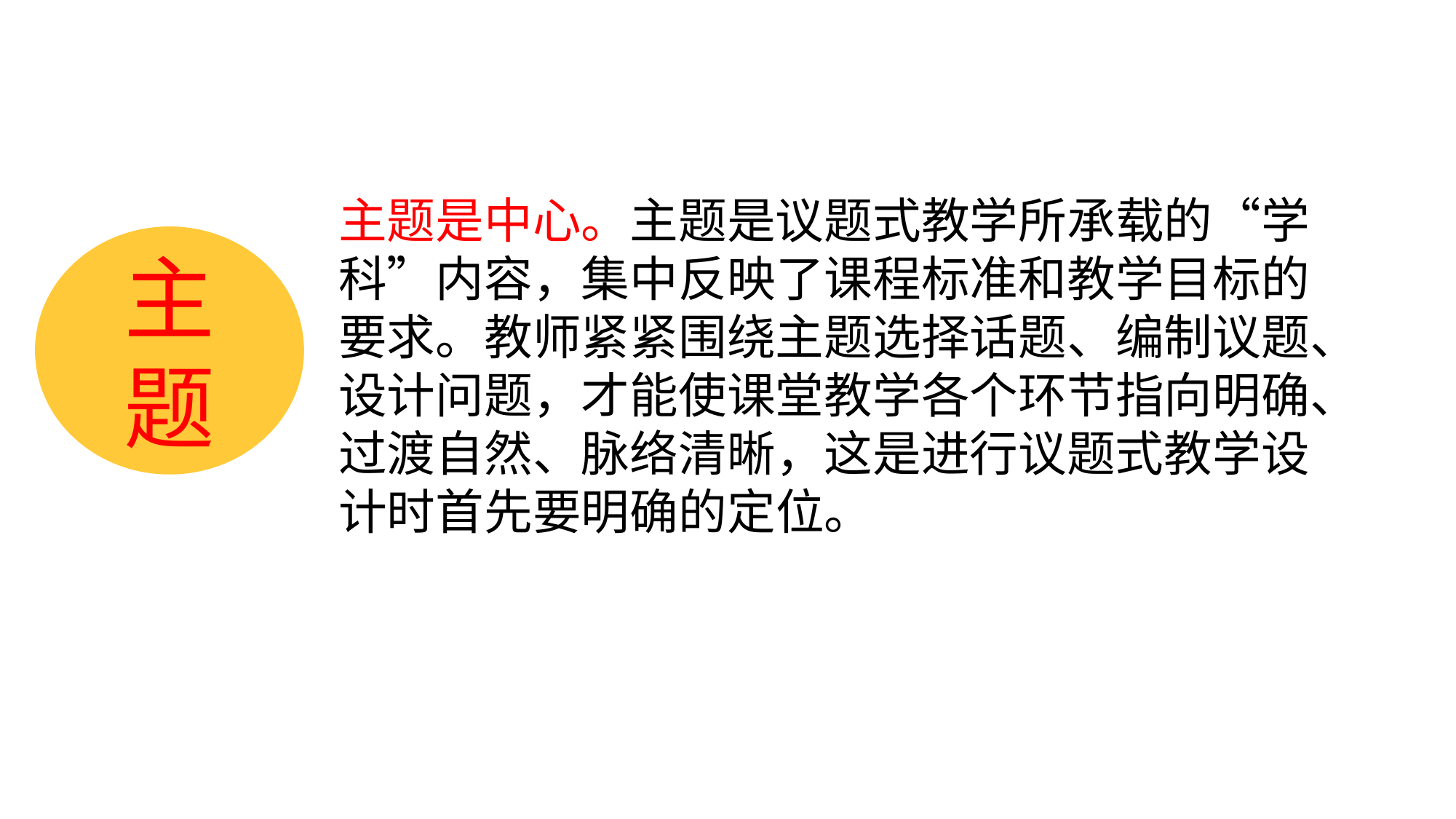

主题是中心。主题是议题式教学所承载的“学科”内容，集中反映了课程标准和教学目标的要求。教师紧紧围绕主题选择话题、编制议题、设计问题，才能使课堂教学各个环节指向明确、过渡自然、脉络清晰，这是进行议题式教学设计时首先要明确的定位。
主题